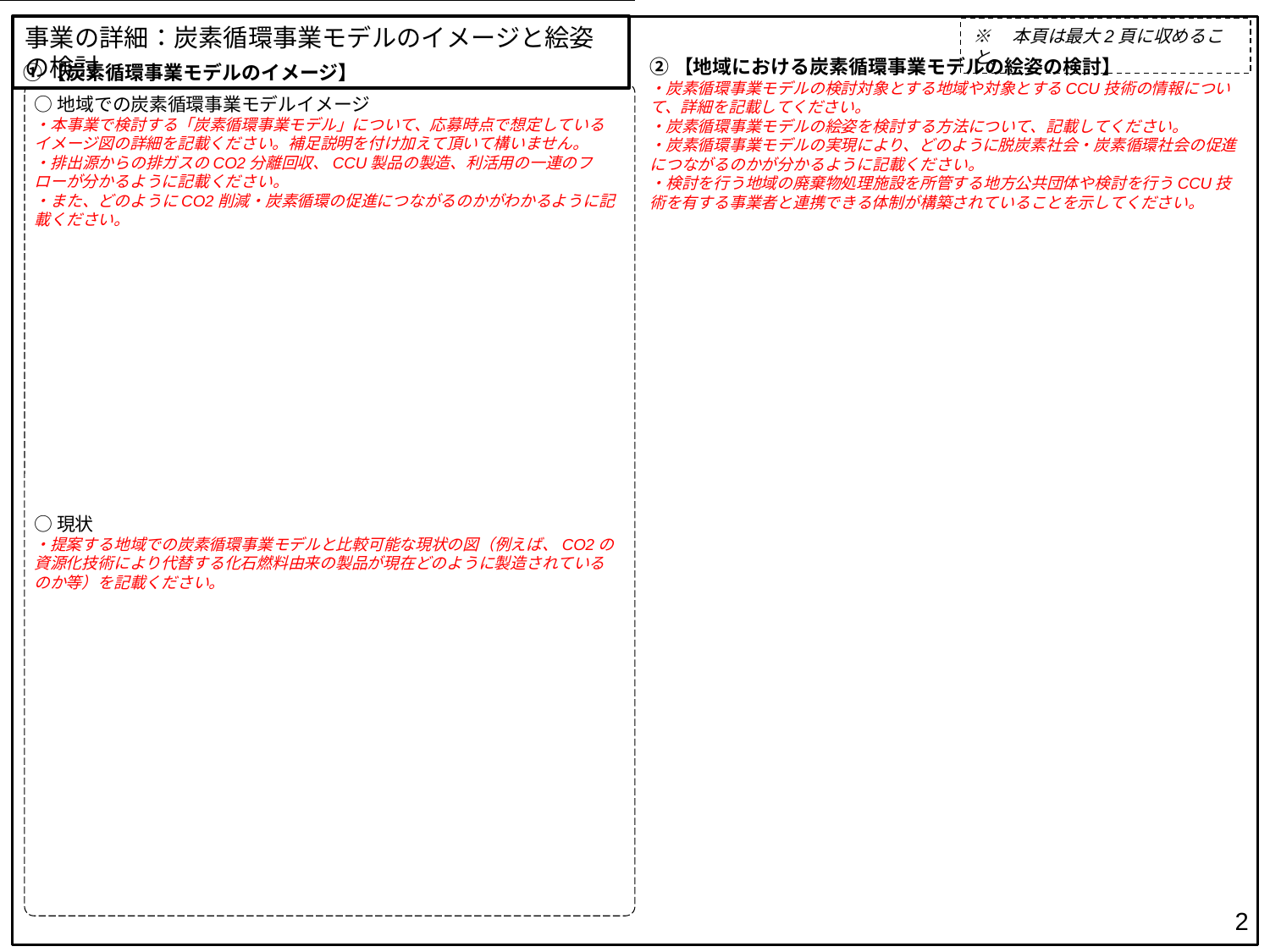

事業の詳細：炭素循環事業モデルのイメージと絵姿の検討
※　本頁は最大2頁に収めること。

②【地域における炭素循環事業モデルの絵姿の検討】
・炭素循環事業モデルの検討対象とする地域や対象とするCCU技術の情報について、詳細を記載してください。
・炭素循環事業モデルの絵姿を検討する方法について、記載してください。
・炭素循環事業モデルの実現により、どのように脱炭素社会・炭素循環社会の促進につながるのかが分かるように記載ください。
・検討を行う地域の廃棄物処理施設を所管する地方公共団体や検討を行うCCU技術を有する事業者と連携できる体制が構築されていることを示してください。

①【炭素循環事業モデルのイメージ】

○地域での炭素循環事業モデルイメージ
・本事業で検討する「炭素循環事業モデル」について、応募時点で想定しているイメージ図の詳細を記載ください。補足説明を付け加えて頂いて構いません。
・排出源からの排ガスのCO2分離回収、CCU製品の製造、利活用の一連のフローが分かるように記載ください。
・また、どのようにCO2削減・炭素循環の促進につながるのかがわかるように記載ください。
○現状
・提案する地域での炭素循環事業モデルと比較可能な現状の図（例えば、CO2の資源化技術により代替する化石燃料由来の製品が現在どのように製造されているのか等）を記載ください。
2